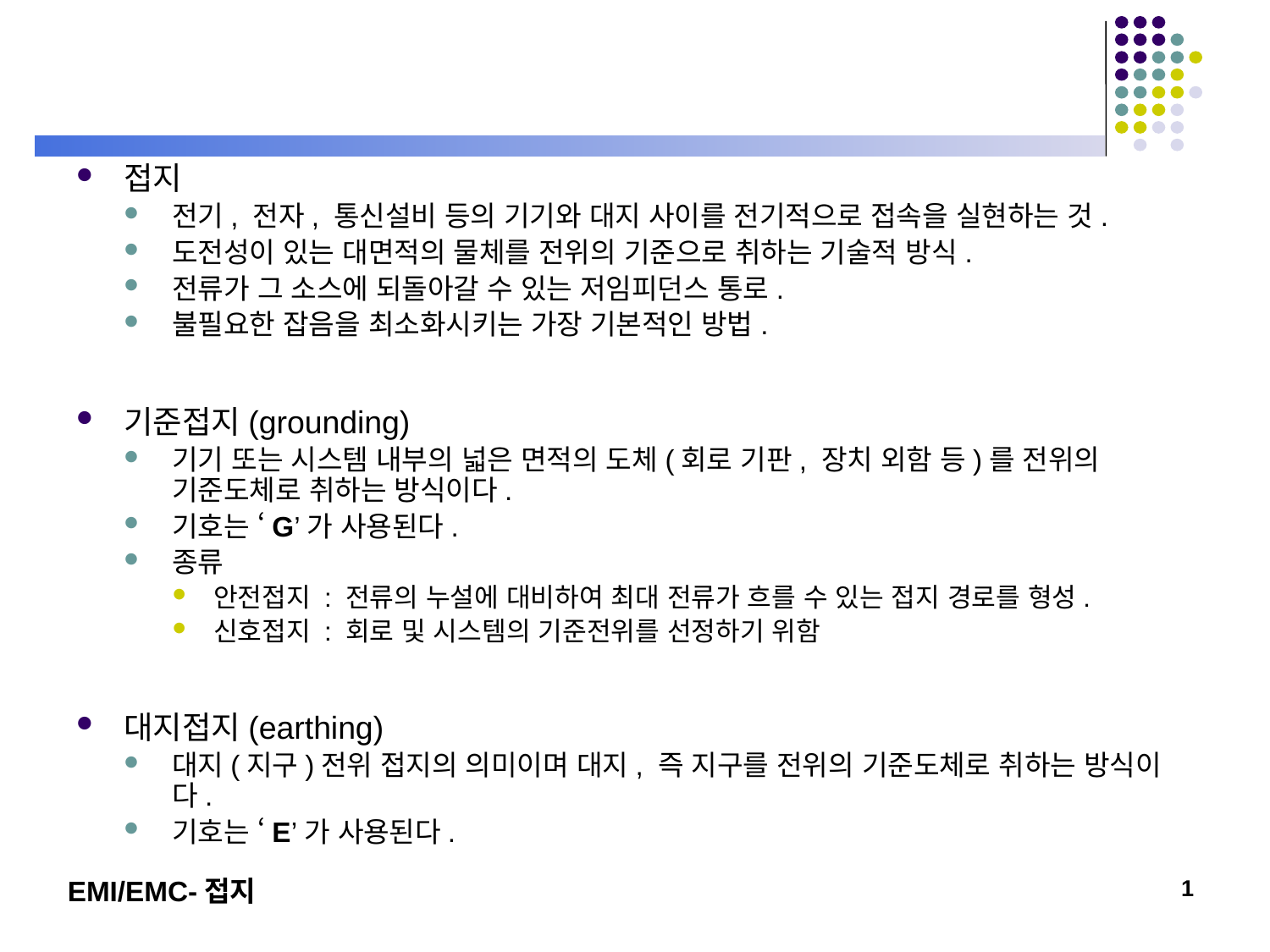

#
접지
전기, 전자, 통신설비 등의 기기와 대지 사이를 전기적으로 접속을 실현하는 것.
도전성이 있는 대면적의 물체를 전위의 기준으로 취하는 기술적 방식.
전류가 그 소스에 되돌아갈 수 있는 저임피던스 통로.
불필요한 잡음을 최소화시키는 가장 기본적인 방법.

기준접지(grounding)
기기 또는 시스템 내부의 넓은 면적의 도체(회로 기판, 장치 외함 등)를 전위의 기준도체로 취하는 방식이다.
기호는 ‘G’가 사용된다.
종류
안전접지 : 전류의 누설에 대비하여 최대 전류가 흐를 수 있는 접지 경로를 형성.
신호접지 : 회로 및 시스템의 기준전위를 선정하기 위함

대지접지(earthing)
대지(지구)전위 접지의 의미이며 대지, 즉 지구를 전위의 기준도체로 취하는 방식이다.
기호는 ‘E’가 사용된다.
EMI/EMC-접지
1